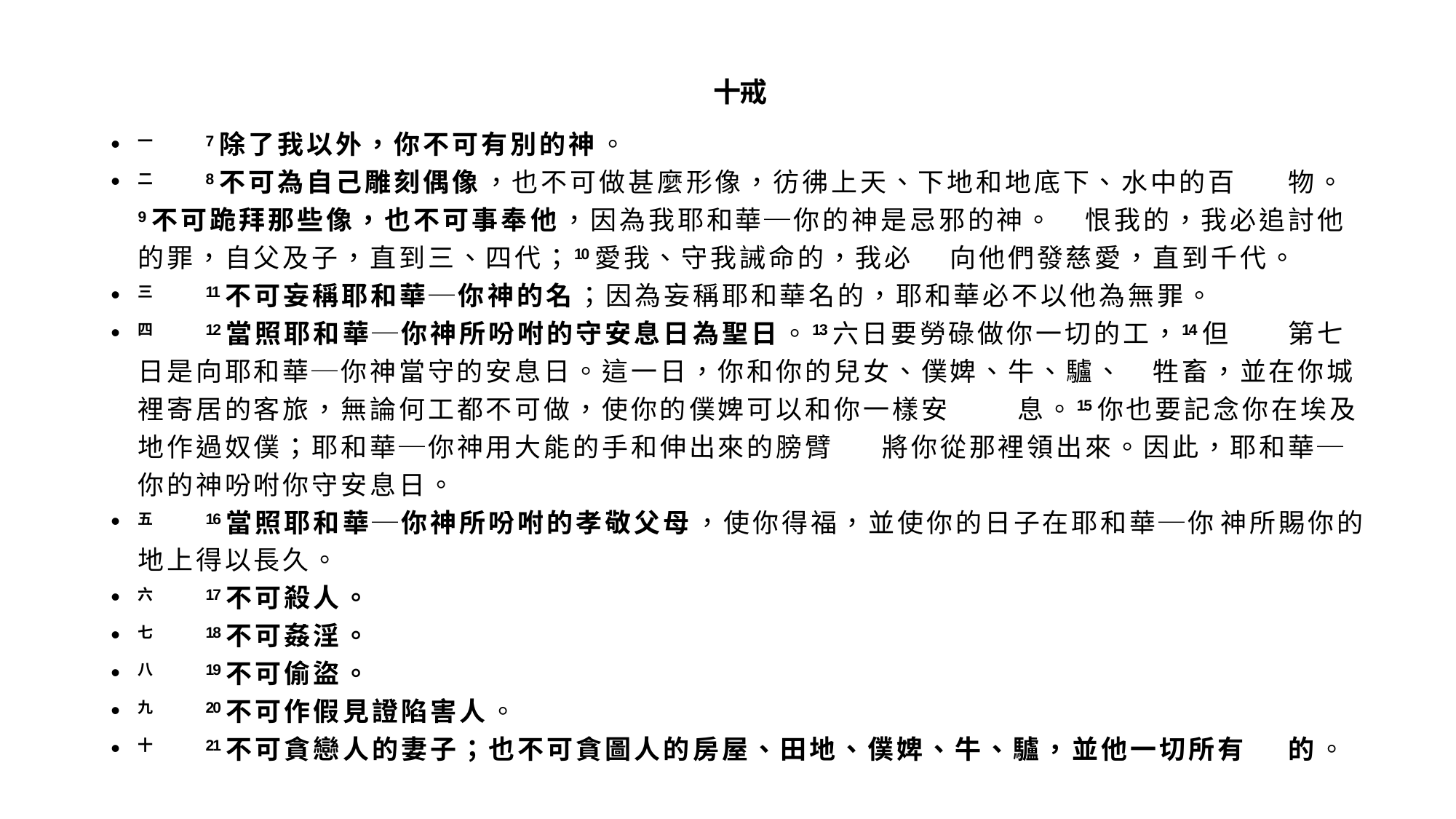

十戒
一  	7 除 了 我 以 外 ， 你 不 可 有 別 的 神 。
二  	8 不 可 為 自 己 雕 刻 偶 像 ， 也 不 可 做 甚 麼 形 像 ， 彷 彿 上 天 、 下 地 和 地 底 下 、 水 中 的 百 	物 。	9 不 可 跪 拜 那 些 像 ， 也 不 可 事 奉 他 ， 因 為 我 耶 和 華 ─ 你 的 神 是 忌 邪 的 神 。 	恨 我 的 ， 我 必 追 討 他 的 罪 ， 自 父 及 子 ， 直 到 三 、 四 代 ；10 愛 我 、 守 我 誡 命 的 ， 我 必 	向 他 們 發 慈 愛 ， 直 到 千 代 。
三	11 不 可 妄 稱 耶 和 華 ─ 你 神 的 名 ； 因 為 妄 稱 耶 和 華 名 的 ， 耶 和 華 必 不 以 他 為 無 罪 。
四	12 當 照 耶 和 華 ─ 你 神 所 吩 咐 的 守 安 息 日 為 聖 日 。13 六 日 要 勞 碌 做 你 一 切 的 工 ，14 但 	第 七 日 是 向 耶 和 華 ─ 你 神 當 守 的 安 息 日 。 這 一 日 ， 你 和 你 的 兒 女 、 僕 婢 、 牛 、 驢 、 	牲 畜 ， 並 在 你 城 裡 寄 居 的 客 旅 ， 無 論 何 工 都 不 可 做 ， 使 你 的 僕 婢 可 以 和 你 一 樣 安 	息 。15 你 也 要 記 念 你 在 埃 及 地 作 過 奴 僕 ； 耶 和 華 ─ 你 神 用 大 能 的 手 和 伸 出 來 的 膀 臂 	將 你 從 那 裡 領 出 來 。 因 此 ， 耶 和 華 ─ 你 的 神 吩 咐 你 守 安 息 日 。
五	16 當 照 耶 和 華 ─ 你 神 所 吩 咐 的 孝 敬 父 母 ， 使 你 得 福 ， 並 使 你 的 日 子 在 耶 和 華 ─ 你 	神 所 賜 你 的 地 上 得 以 長 久 。
六	17 不 可 殺 人 。
七	18 不 可 姦 淫 。
八	19 不 可 偷 盜 。
九	20 不 可 作 假 見 證 陷 害 人 。
十	21 不 可 貪 戀 人 的 妻 子 ； 也 不 可 貪 圖 人 的 房 屋 、 田 地 、 僕 婢 、 牛 、 驢 ， 並 他 一 切 所 有 	的 。